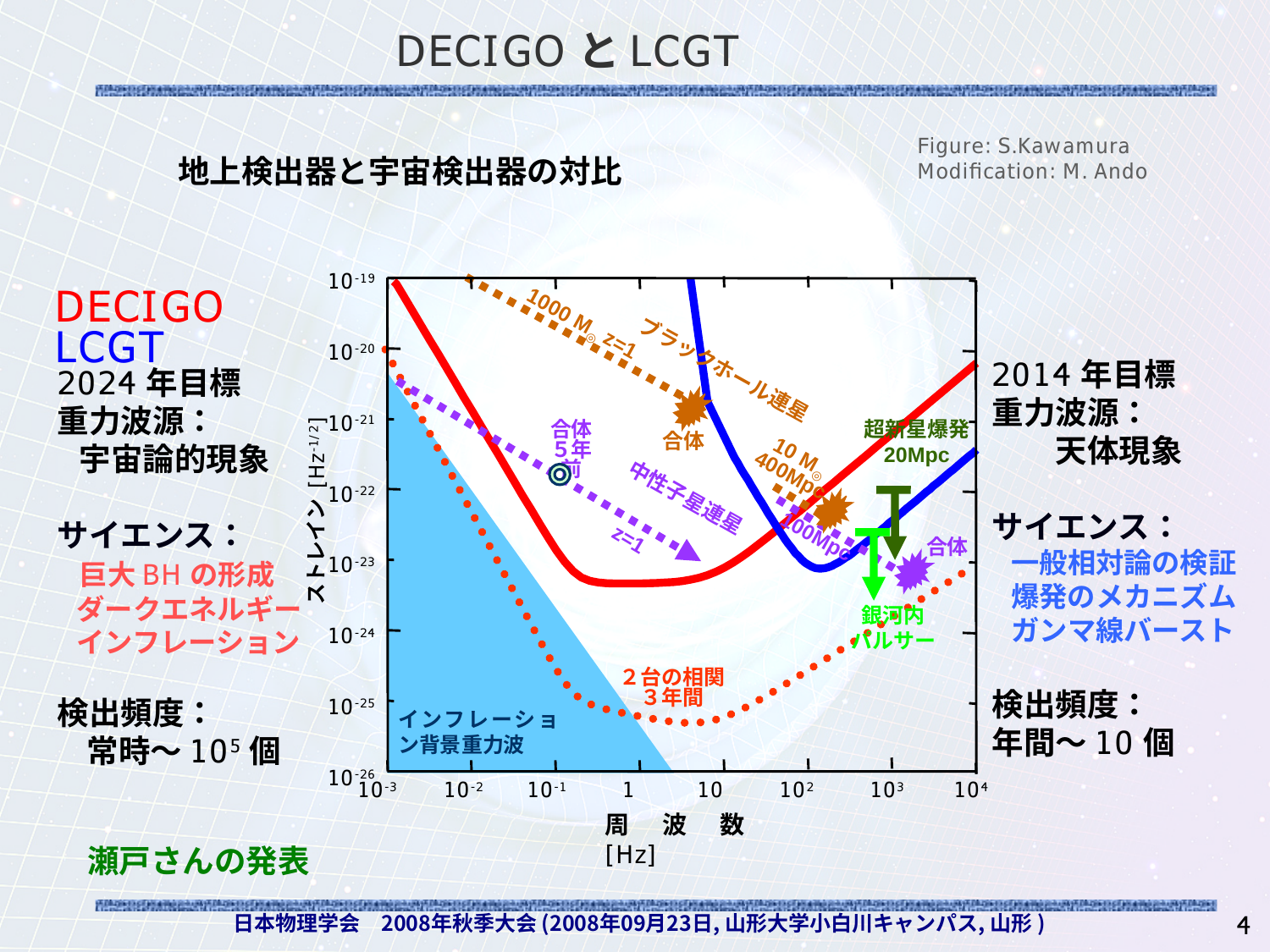

# DECIGOとLCGT
Figure: S.Kawamura
Modification: M. Ando
地上検出器と宇宙検出器の対比
10-19
10-20
10-21
10-22
10-23
10-24
10-25
10-26

DECIGO                                          　　　　　　　  　LCGT
1000 M◎ z=1

2014年目標
重力波源：
　　天体現象

サイエンス：
  一般相対論の検証
  爆発のメカニズム
  ガンマ線バースト

検出頻度：
年間～10個

2024年目標
重力波源：
  宇宙論的現象

サイエンス：
  巨大BHの形成
  ダークエネルギー
  インフレーション

検出頻度：
   常時～105個
ブラックホール連星

超新星爆発
20Mpc

合体
５年前

合体
10 M◎
400Mpc

ストレイン [Hz-1/2]

中性子星連星

100Mpc
z=1

合体

銀河内
パルサー

２台の相関
３年間

インフレーション背景重力波

10-3          10-2       10-1         1          10         102         103        104

周波数 [Hz]
瀬戸さんの発表
日本物理学会　2008年秋季大会 (2008年09月23日, 山形大学小白川キャンパス, 山形 )
4